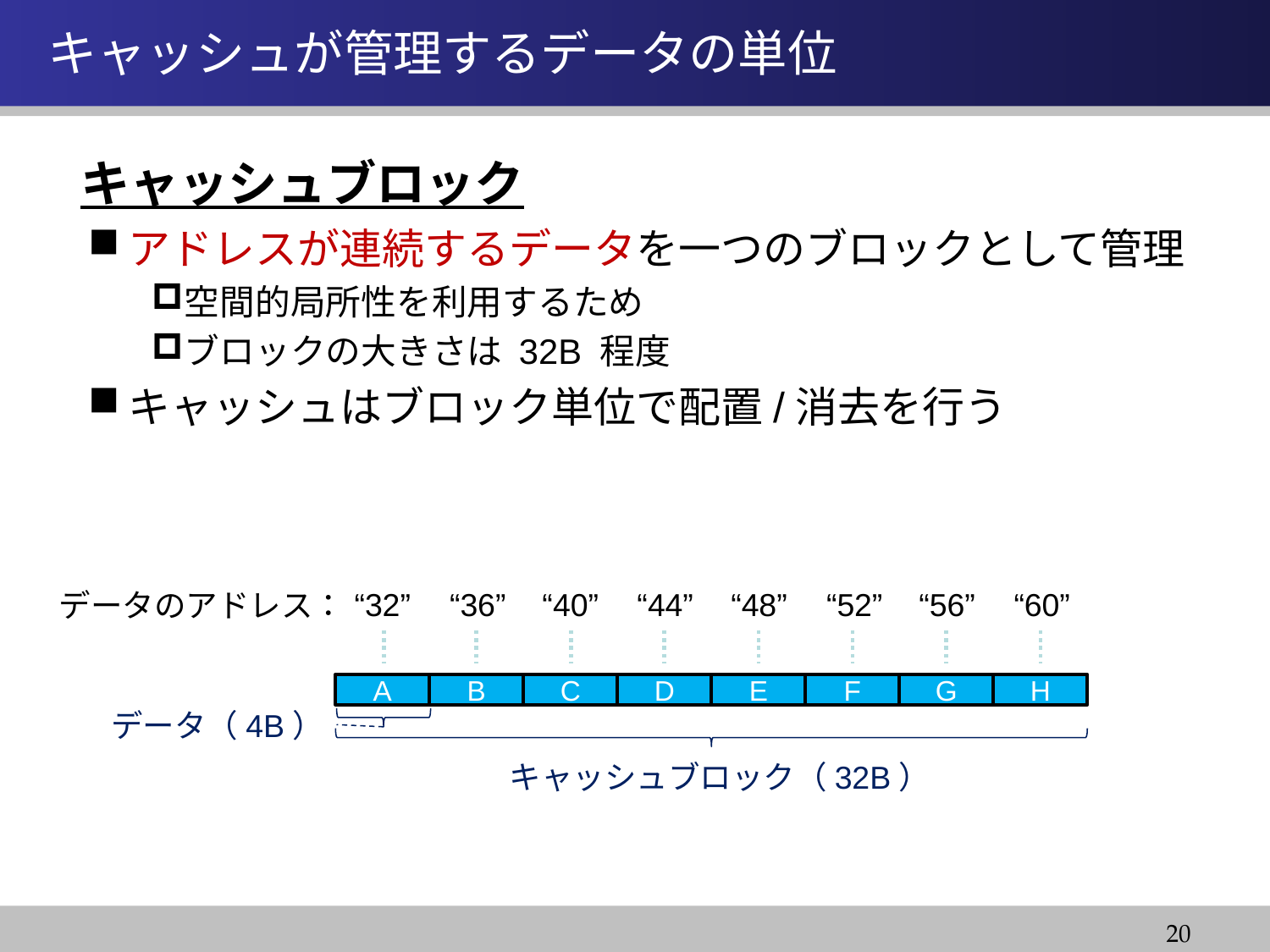

情報システム基盤学基礎１
# キャッシュが管理するデータの単位
キャッシュブロック
アドレスが連続するデータを一つのブロックとして管理
空間的局所性を利用するため
ブロックの大きさは 32B 程度
キャッシュはブロック単位で配置/消去を行う

“32”
“36”
“40”
“44”
“48”
“52”
“56”
“60”
データのアドレス：

A
B
C
D
E
F
G
H
データ（4B）
 キャッシュブロック（32B）
20